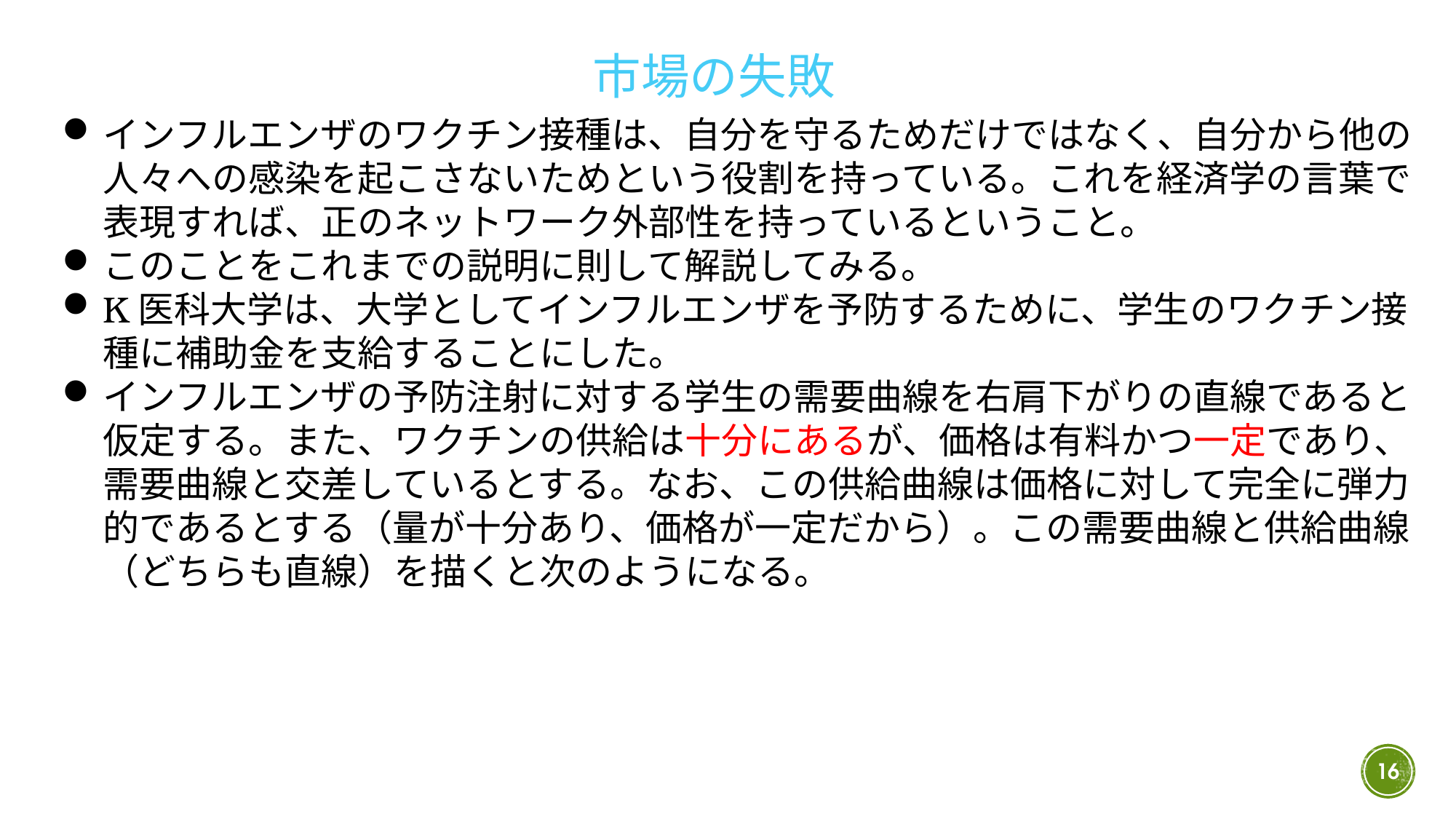

市場の失敗
インフルエンザのワクチン接種は、自分を守るためだけではなく、自分から他の人々への感染を起こさないためという役割を持っている。これを経済学の言葉で表現すれば、正のネットワーク外部性を持っているということ。
このことをこれまでの説明に則して解説してみる。
K医科大学は、大学としてインフルエンザを予防するために、学生のワクチン接種に補助金を支給することにした。
インフルエンザの予防注射に対する学生の需要曲線を右肩下がりの直線であると仮定する。また、ワクチンの供給は十分にあるが、価格は有料かつ一定であり、需要曲線と交差しているとする。なお、この供給曲線は価格に対して完全に弾力的であるとする（量が十分あり、価格が一定だから）。この需要曲線と供給曲線（どちらも直線）を描くと次のようになる。

16